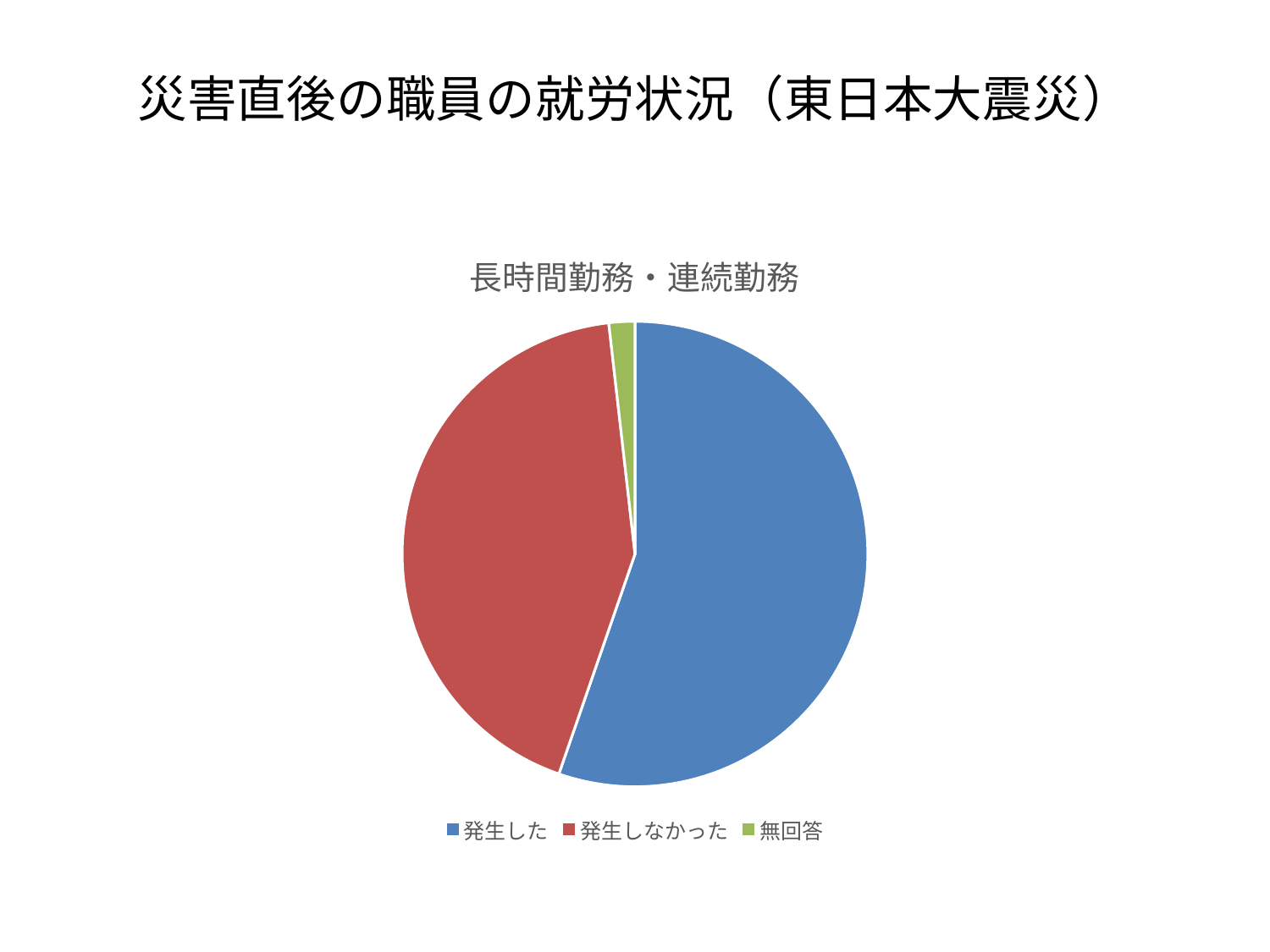

# 災害直後の職員の就労状況（東日本大震災）

### Chart:

| Category | 長時間勤務・連続勤務 |
|---|---|
| 発生した | 55.3 |
| 発生しなかった | 42.9 |
| 無回答 | 1.8 |